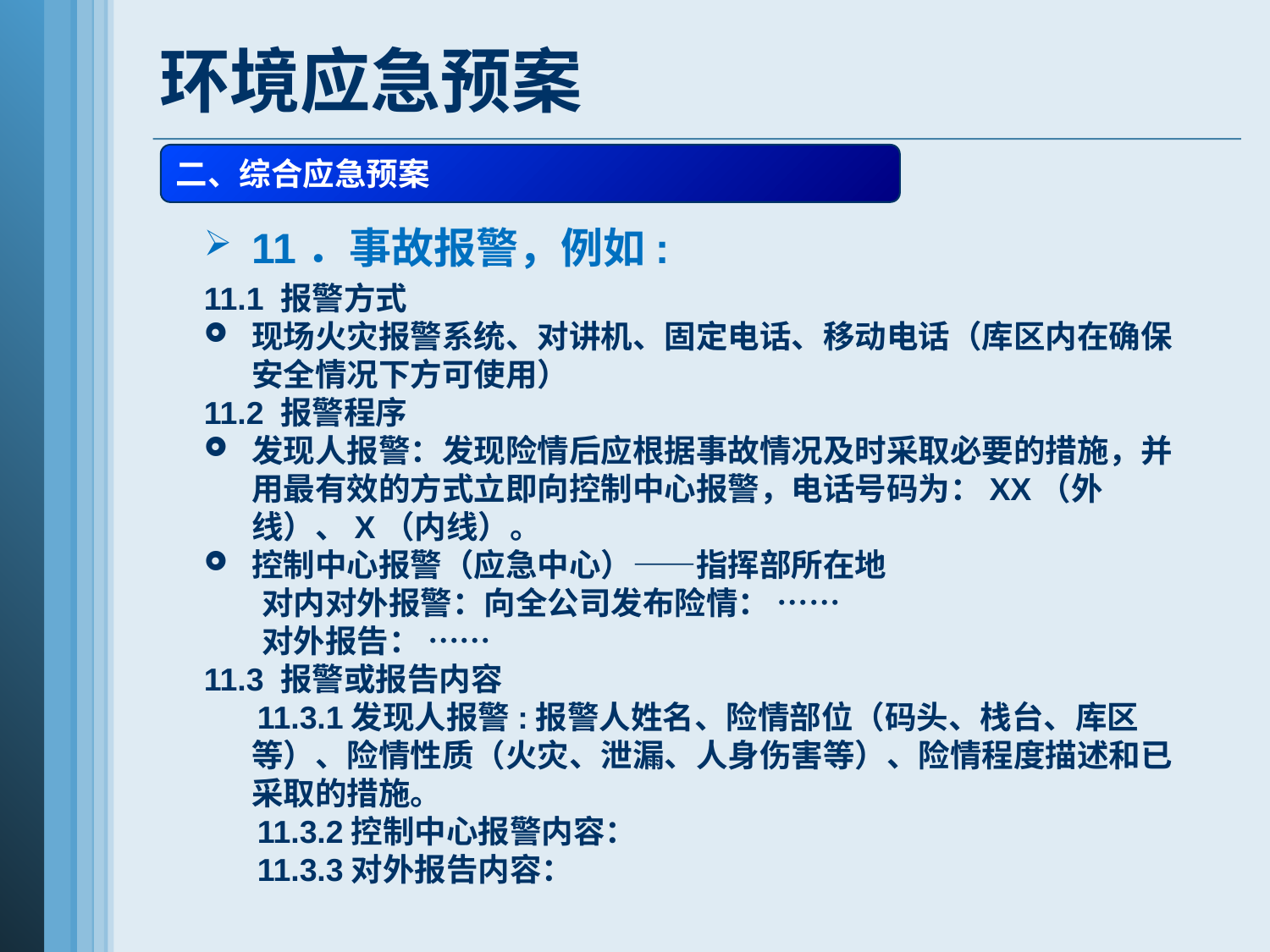

# 环境应急预案
二、综合应急预案
11．事故报警，例如:
11.1 报警方式
现场火灾报警系统、对讲机、固定电话、移动电话（库区内在确保安全情况下方可使用）
11.2 报警程序
发现人报警：发现险情后应根据事故情况及时采取必要的措施，并用最有效的方式立即向控制中心报警，电话号码为：XX（外线）、X（内线）。
控制中心报警（应急中心）——指挥部所在地
       对内对外报警：向全公司发布险情： ……
       对外报告： ……
11.3 报警或报告内容
      11.3.1发现人报警:报警人姓名、险情部位（码头、栈台、库区等）、险情性质（火灾、泄漏、人身伤害等）、险情程度描述和已采取的措施。
      11.3.2控制中心报警内容：
      11.3.3对外报告内容：